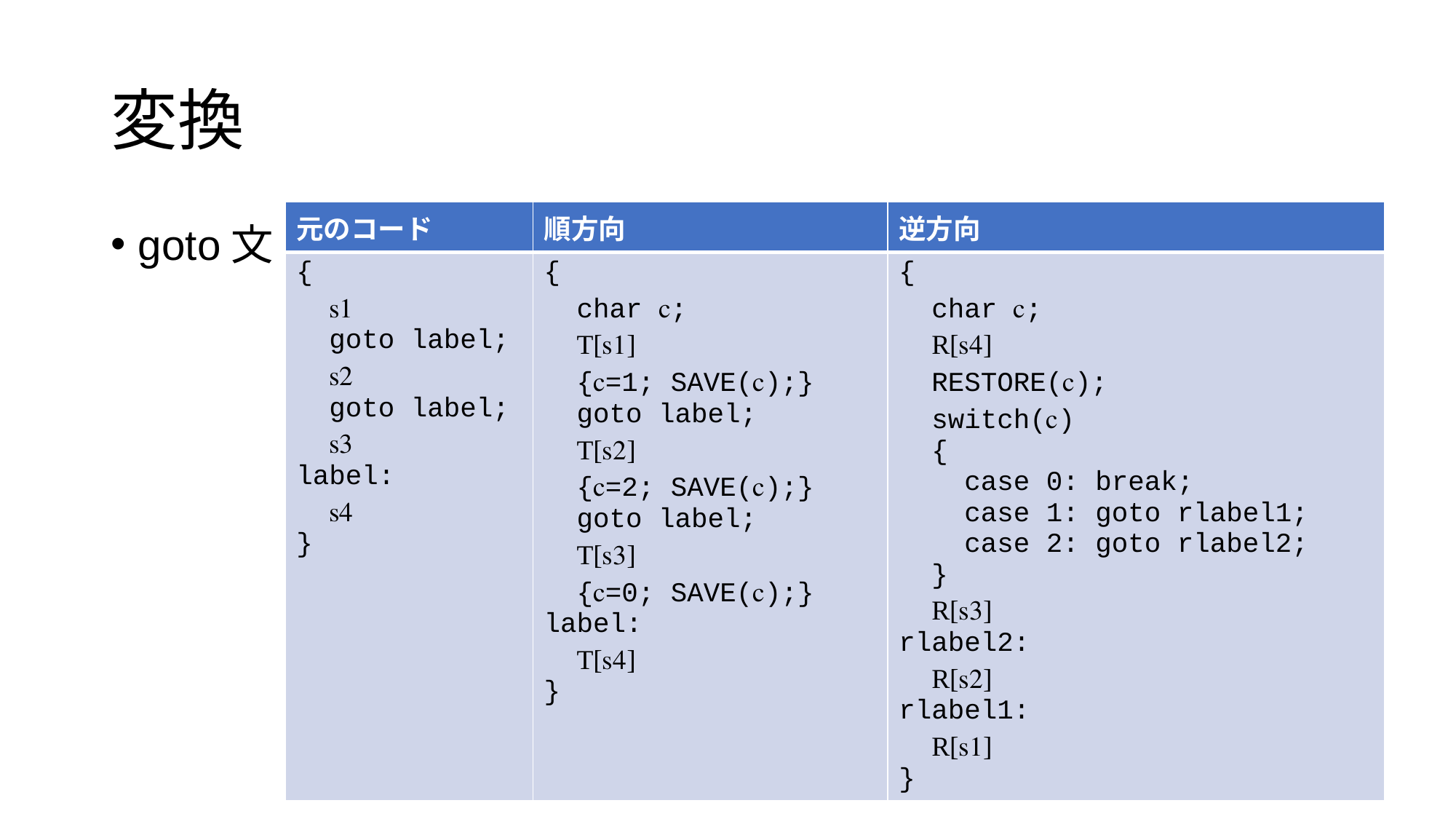

# 変換
| 元のコード | 順方向 | 逆方向 |
| --- | --- | --- |
| { s1 goto label; s2 goto label; s3 label: s4 } | { char c; T[s1] {c=1; SAVE(c);} goto label; T[s2] {c=2; SAVE(c);} goto label; T[s3] {c=0; SAVE(c);} label: T[s4] } | { char c; R[s4] RESTORE(c); switch(c) { case 0: break; case 1: goto rlabel1; case 2: goto rlabel2; } R[s3] rlabel2: R[s2] rlabel1: R[s1] } |
goto文